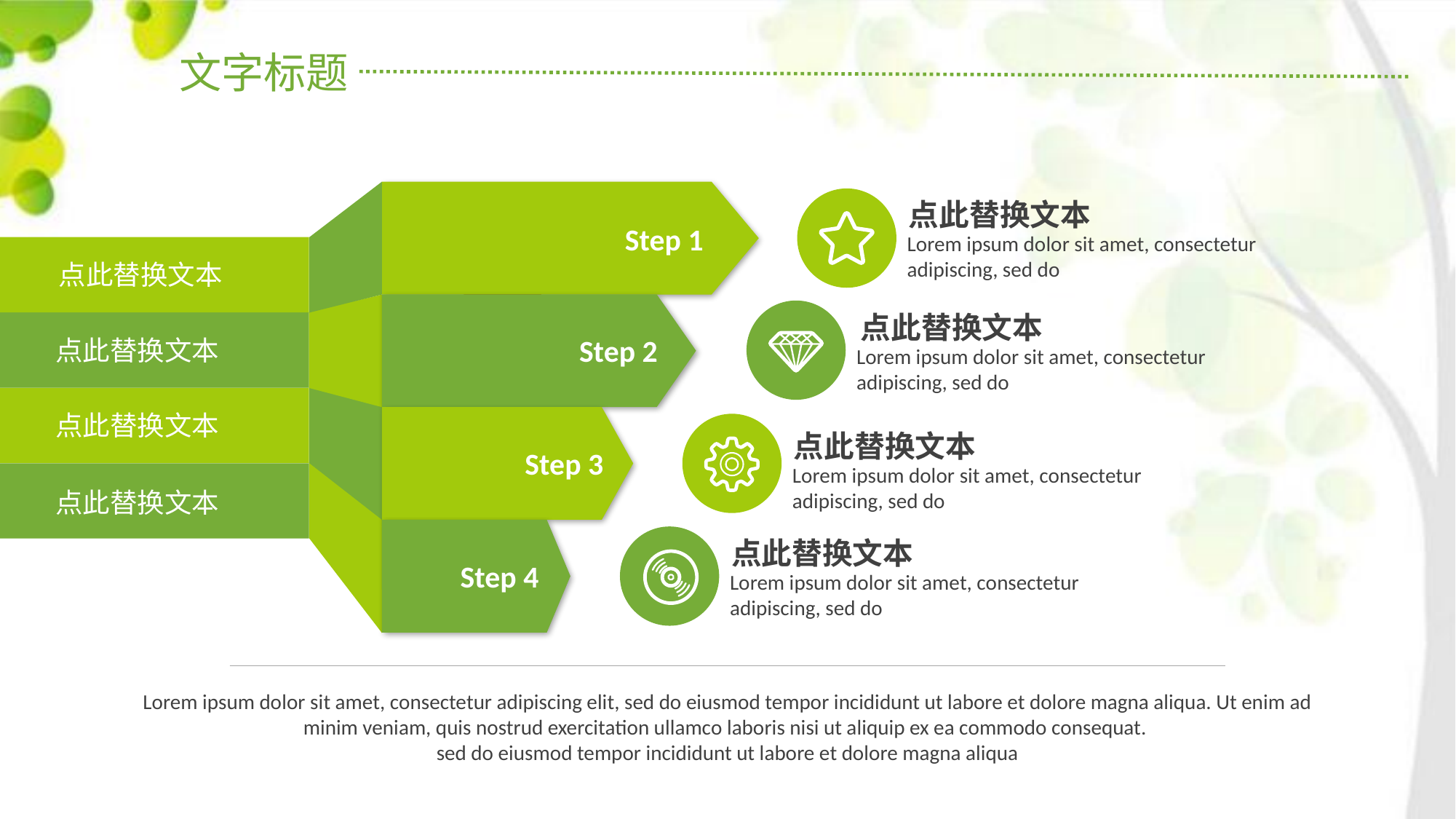

文字标题

Step 1

点此替换文本

Step 2
点此替换文本

点此替换文本

Step 3
点此替换文本

Step 4

点此替换文本
Lorem ipsum dolor sit amet, consectetur adipiscing, sed do

点此替换文本
Lorem ipsum dolor sit amet, consectetur adipiscing, sed do

点此替换文本
Lorem ipsum dolor sit amet, consectetur adipiscing, sed do

点此替换文本
Lorem ipsum dolor sit amet, consectetur adipiscing, sed do
Lorem ipsum dolor sit amet, consectetur adipiscing elit, sed do eiusmod tempor incididunt ut labore et dolore magna aliqua. Ut enim ad minim veniam, quis nostrud exercitation ullamco laboris nisi ut aliquip ex ea commodo consequat.
sed do eiusmod tempor incididunt ut labore et dolore magna aliqua